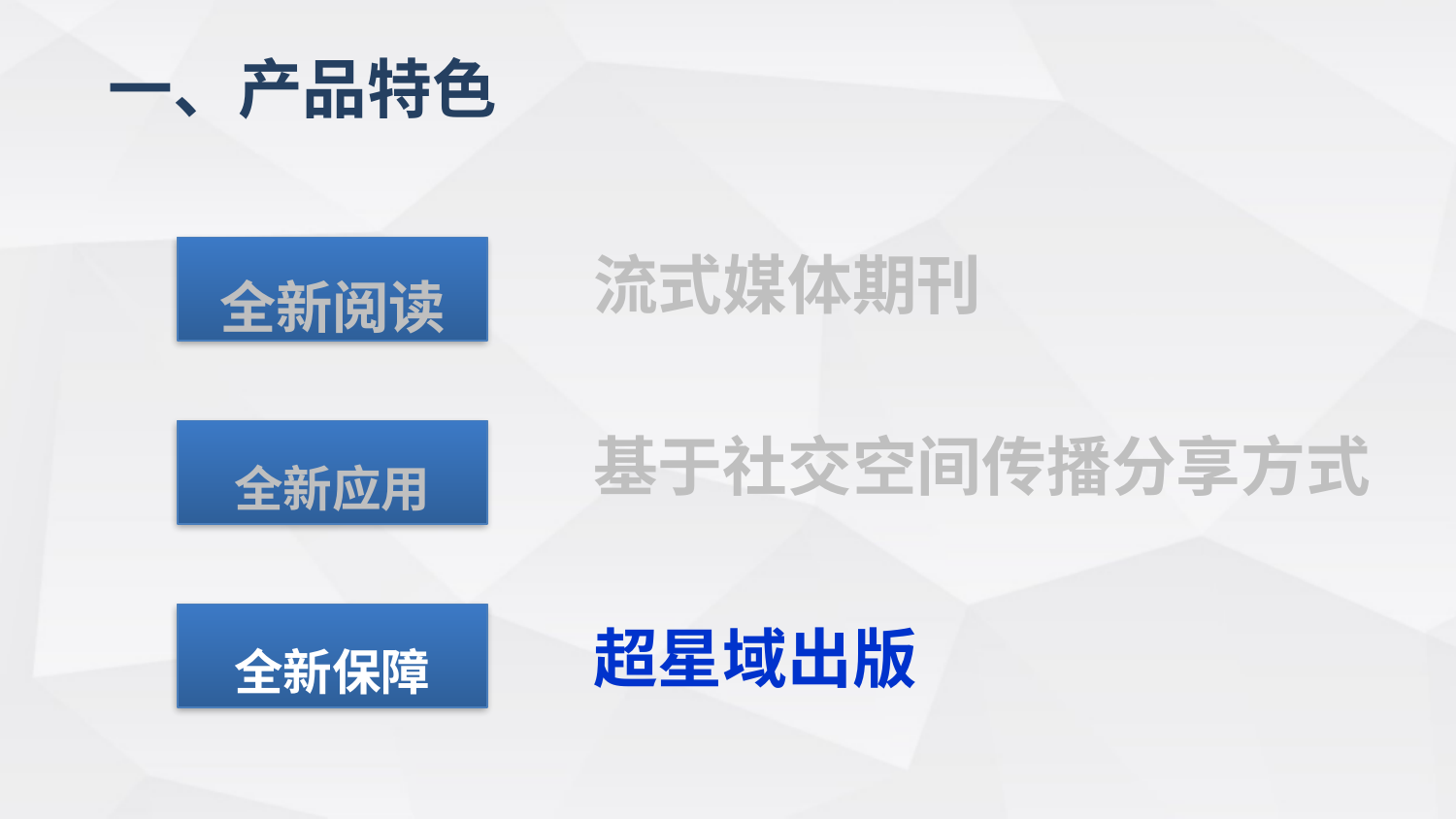

一、产品特色
全新阅读
流式媒体期刊
基于社交空间传播分享方式
全新应用
全新保障
超星域出版